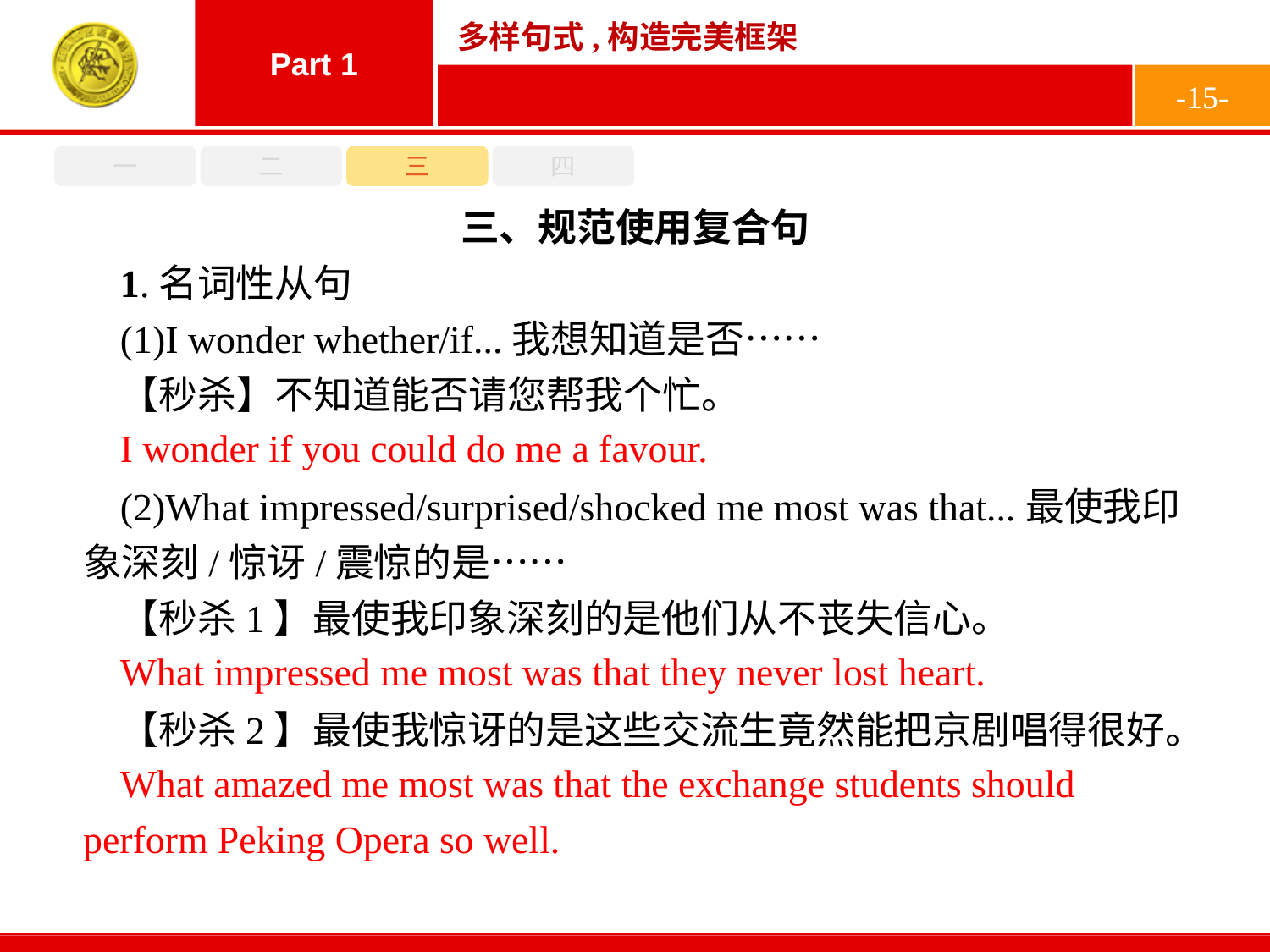

-15-
一
二
三
四
三、规范使用复合句
1.名词性从句
(1)I wonder whether/if...我想知道是否……
【秒杀】不知道能否请您帮我个忙。

(2)What impressed/surprised/shocked me most was that...最使我印象深刻/惊讶/震惊的是……
【秒杀1】最使我印象深刻的是他们从不丧失信心。

【秒杀2】最使我惊讶的是这些交流生竟然能把京剧唱得很好。
I wonder if you could do me a favour.

What impressed me most was that they never lost heart.

What amazed me most was that the exchange students should perform Peking Opera so well.